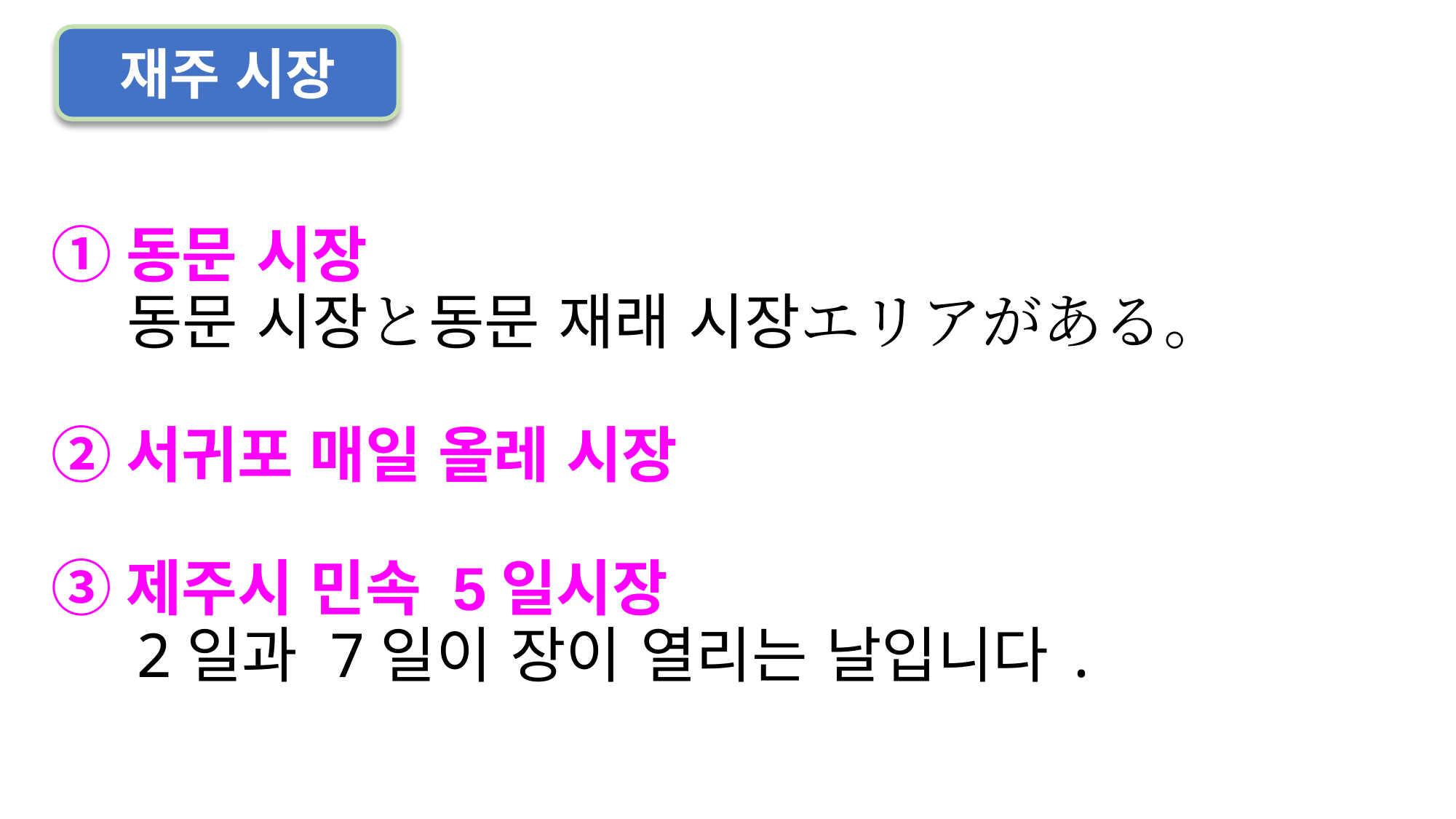

재주 시장
①동문 시장
  동문 시장と동문 재래 시장エリアがある。

②서귀포 매일 올레 시장

③제주시 민속 5일시장
     2일과 7일이 장이 열리는 날입니다.